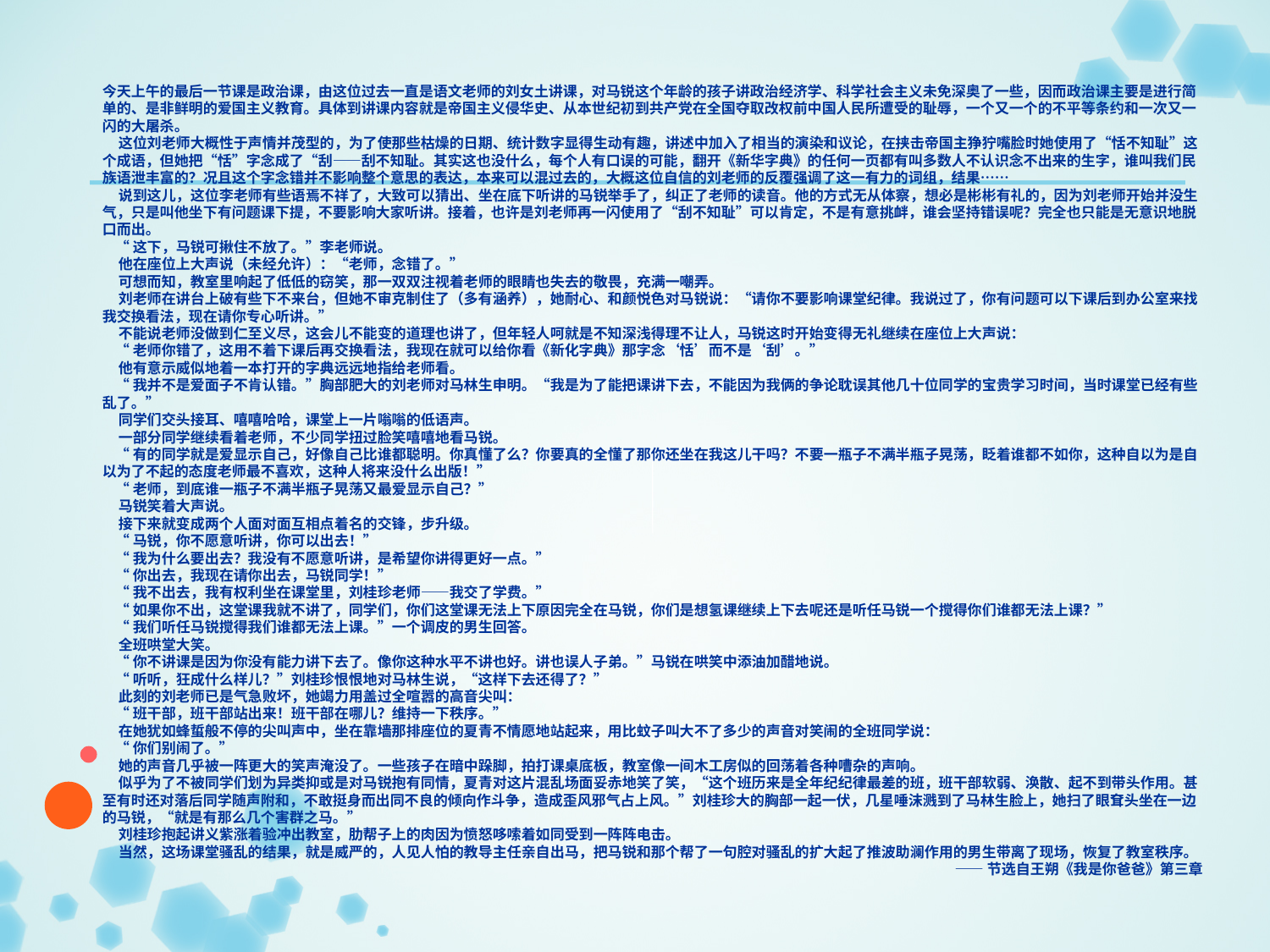

今天上午的最后一节课是政治课，由这位过去一直是语文老师的刘女土讲课，对马锐这个年龄的孩子讲政治经济学、科学社会主义未免深奥了一些，因而政治课主要是进行简单的、是非鲜明的爱国主义教育。具体到讲课内容就是帝国主义侵华史、从本世纪初到共产党在全国夺取改权前中国人民所遭受的耻辱，一个又一个的不平等条约和一次又一闪的大屠杀。
    这位刘老师大概性于声情并茂型的，为了使那些枯燥的日期、统计数字显得生动有趣，讲述中加入了相当的演染和议论，在挟击帝国主狰狞嘴脸时她使用了“恬不知耻”这个成语，但她把“恬”字念成了“刮——刮不知耻。其实这也没什么，每个人有口误的可能，翻开《新华字典》的任何一页都有叫多数人不认识念不出来的生字，谁叫我们民族语泄丰富的？况且这个字念错并不影响整个意思的表达，本来可以混过去的，大概这位自信的刘老师的反覆强调了这一有力的词组，结果……
    说到这儿，这位李老师有些语焉不祥了，大致可以猜出、坐在底下听讲的马锐举手了，纠正了老师的读音。他的方式无从体察，想必是彬彬有礼的，因为刘老师开始并没生气，只是叫他坐下有问题课下提，不要影响大家听讲。接着，也许是刘老师再一闪使用了“刮不知耻”可以肯定，不是有意挑衅，谁会坚持错误呢？完全也只能是无意识地脱口而出。
    “这下，马锐可揪住不放了。”李老师说。
    他在座位上大声说（未经允许）：“老师，念错了。”
    可想而知，教室里响起了低低的窃笑，那一双双注视着老师的眼睛也失去的敬畏，充满一嘲弄。
    刘老师在讲台上破有些下不来台，但她不审克制住了（多有涵养），她耐心、和颜悦色对马锐说：“请你不要影响课堂纪律。我说过了，你有问题可以下课后到办公室来找我交换看法，现在请你专心听讲。”
    不能说老师没做到仁至义尽，这会儿不能变的道理也讲了，但年轻人呵就是不知深浅得理不让人，马锐这时开始变得无礼继续在座位上大声说：
    “老师你错了，这用不着下课后再交换看法，我现在就可以给你看《新化字典》那字念‘恬’而不是‘刮’。”
    他有意示威似地着一本打开的字典远远地指给老师看。
    “我并不是爱面子不肯认错。”胸部肥大的刘老师对马林生申明。“我是为了能把课讲下去，不能因为我俩的争论耽误其他几十位同学的宝贵学习时间，当时课堂已经有些乱了。”
    同学们交头接耳、嘻嘻哈哈，课堂上一片嗡嗡的低语声。
    一部分同学继续看着老师，不少同学扭过脸笑嘻嘻地看马锐。
    “有的同学就是爱显示自己，好像自己比谁都聪明。你真懂了么？你要真的全懂了那你还坐在我这儿干吗？不要一瓶子不满半瓶子晃荡，眨着谁都不如你，这种自以为是自以为了不起的态度老师最不喜欢，这种人将来没什么出版！”
    “老师，到底谁一瓶子不满半瓶子晃荡又最爱显示自己？”
    马锐笑着大声说。
    接下来就变成两个人面对面互相点着名的交锋，步升级。
    “马锐，你不愿意听讲，你可以出去！”
    “我为什么要出去？我没有不愿意听讲，是希望你讲得更好一点。”
    “你出去，我现在请你出去，马锐同学！”
    “我不出去，我有权利坐在课堂里，刘桂珍老师——我交了学费。”
    “如果你不出，这堂课我就不讲了，同学们，你们这堂课无法上下原因完全在马锐，你们是想氢课继续上下去呢还是听任马锐一个搅得你们谁都无法上课？”
    “我们听任马锐搅得我们谁都无法上课。”一个调皮的男生回答。
    全班哄堂大笑。
    “你不讲课是因为你没有能力讲下去了。像你这种水平不讲也好。讲也误人子弟。”马锐在哄笑中添油加醋地说。
    “听听，狂成什么样儿？”刘桂珍恨恨地对马林生说，“这样下去还得了？”
    此刻的刘老师已是气急败坏，她竭力用盖过全喧嚣的高音尖叫：
    “班干部，班干部站出来！班干部在哪儿？维持一下秩序。”
    在她犹如蜂蜇般不停的尖叫声中，坐在靠墙那排座位的夏青不情愿地站起来，用比蚊子叫大不了多少的声音对笑闹的全班同学说：
    “你们别闹了。”
    她的声音几乎被一阵更大的笑声淹没了。一些孩子在暗中跺脚，拍打课桌底板，教室像一间木工房似的回荡着各种嘈杂的声响。
    似乎为了不被同学们划为异类抑或是对马锐抱有同情，夏青对这片混乱场面妥赤地笑了笑，“这个班历来是全年纪纪律最差的班，班干部软弱、涣散、起不到带头作用。甚至有时还对落后同学随声附和，不敢挺身而出同不良的倾向作斗争，造成歪风邪气占上风。”刘桂珍大的胸部一起一伏，几星唾沫溅到了马林生脸上，她扫了眼耷头坐在一边的马锐，“就是有那么几个害群之马。”
    刘桂珍抱起讲义紫涨着验冲出教室，肋帮子上的肉因为愤怒哆嗦着如同受到一阵阵电击。
    当然，这场课堂骚乱的结果，就是威严的，人见人怕的教导主任亲自出马，把马锐和那个帮了一句腔对骚乱的扩大起了推波助澜作用的男生带离了现场，恢复了教室秩序。
——节选自王朔《我是你爸爸》第三章